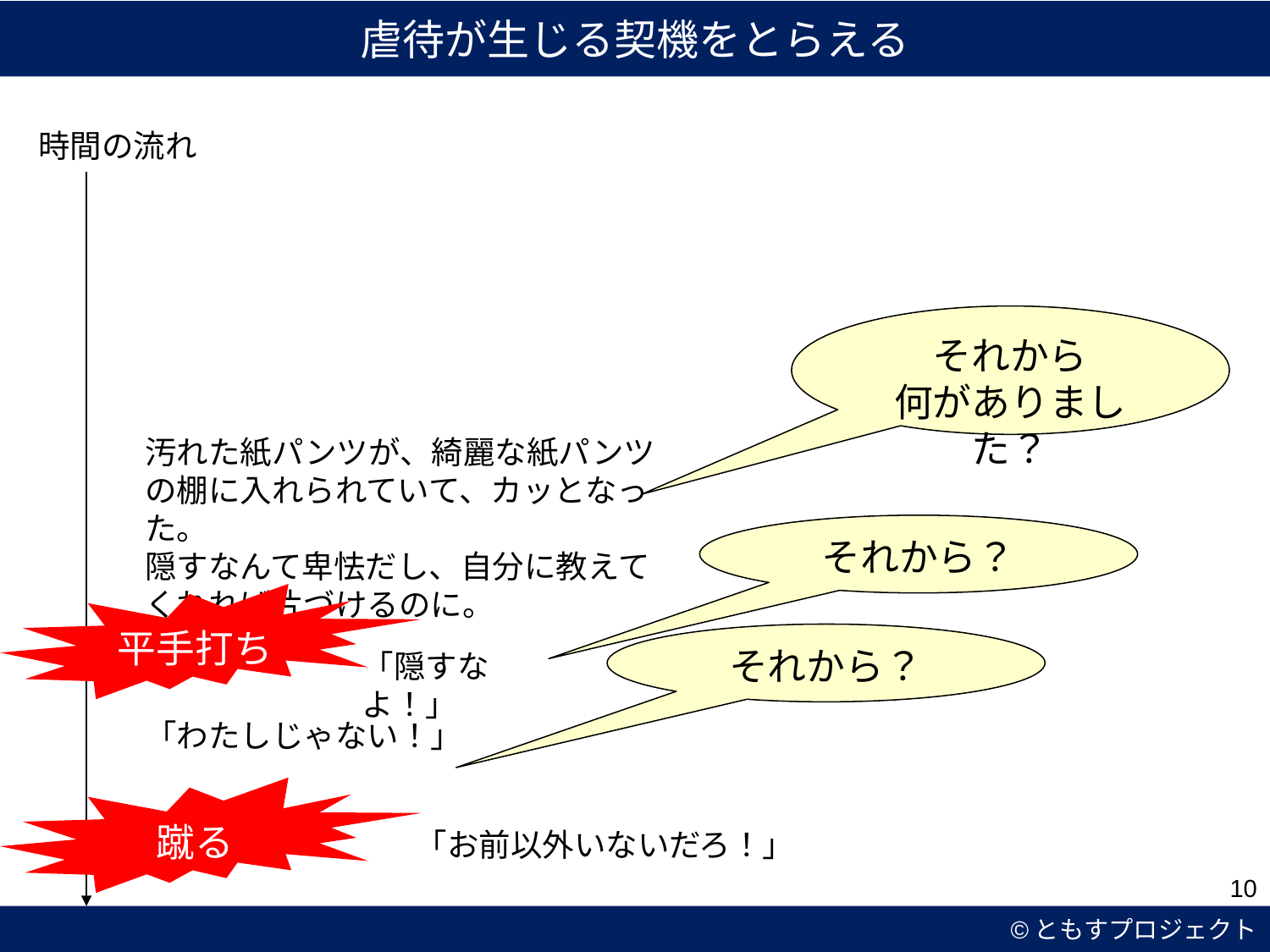

虐待が生じる契機をとらえる
時間の流れ
それから
何がありました？
汚れた紙パンツが、綺麗な紙パンツの棚に入れられていて、カッとなった。
隠すなんて卑怯だし、自分に教えてくれれば片づけるのに。
それから？
平手打ち
それから？
「隠すなよ！」
「わたしじゃない！」
蹴る
「お前以外いないだろ！」
10
©ともすプロジェクト
10